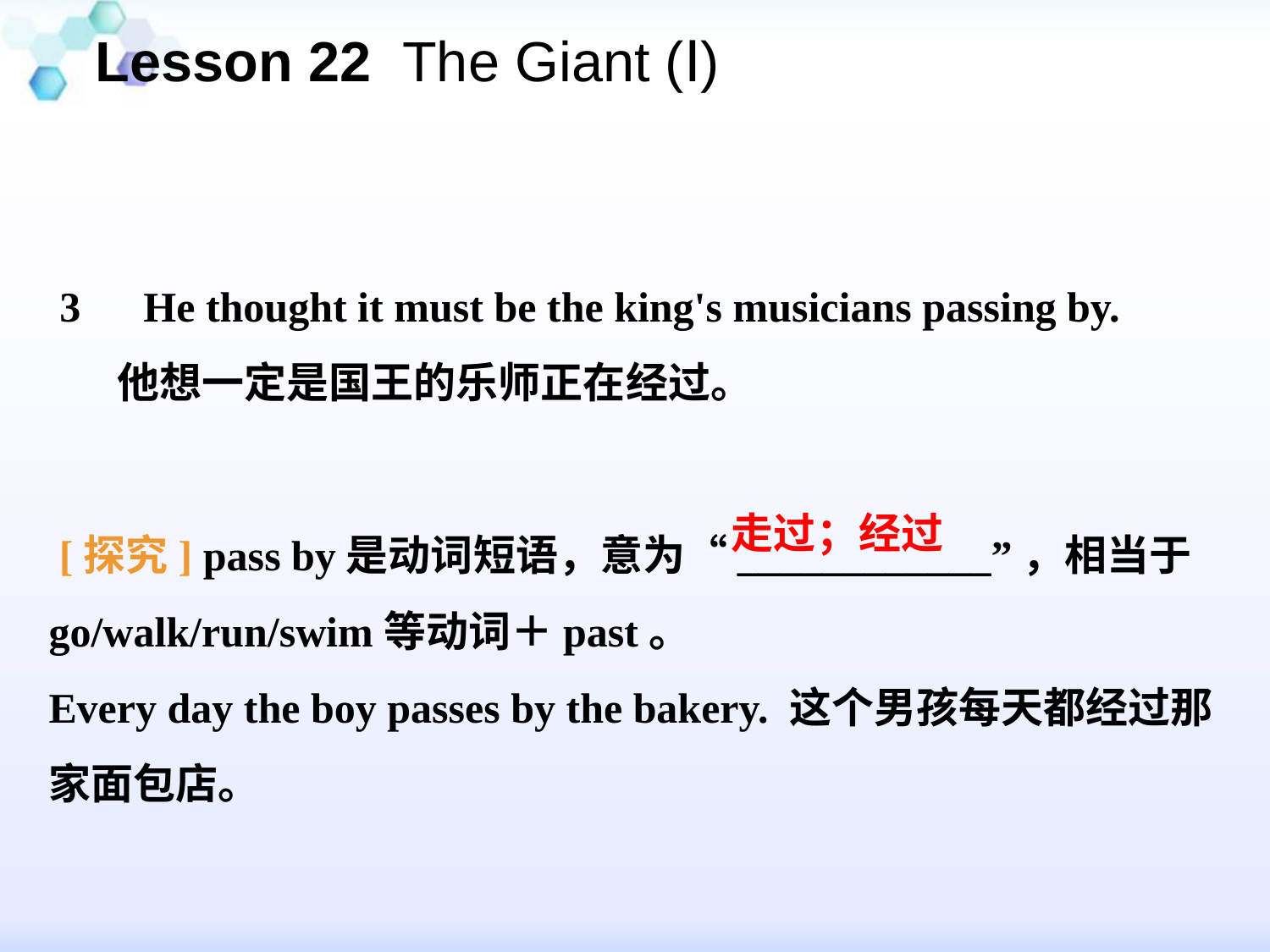

Lesson 22  The Giant (Ⅰ)
#
3　He thought it must be the king's musicians passing by.
     他想一定是国王的乐师正在经过。
 [探究] pass by是动词短语，意为“____________”，相当于go/walk/run/swim等动词＋past。
Every day the boy passes by the bakery. 这个男孩每天都经过那家面包店。
走过；经过